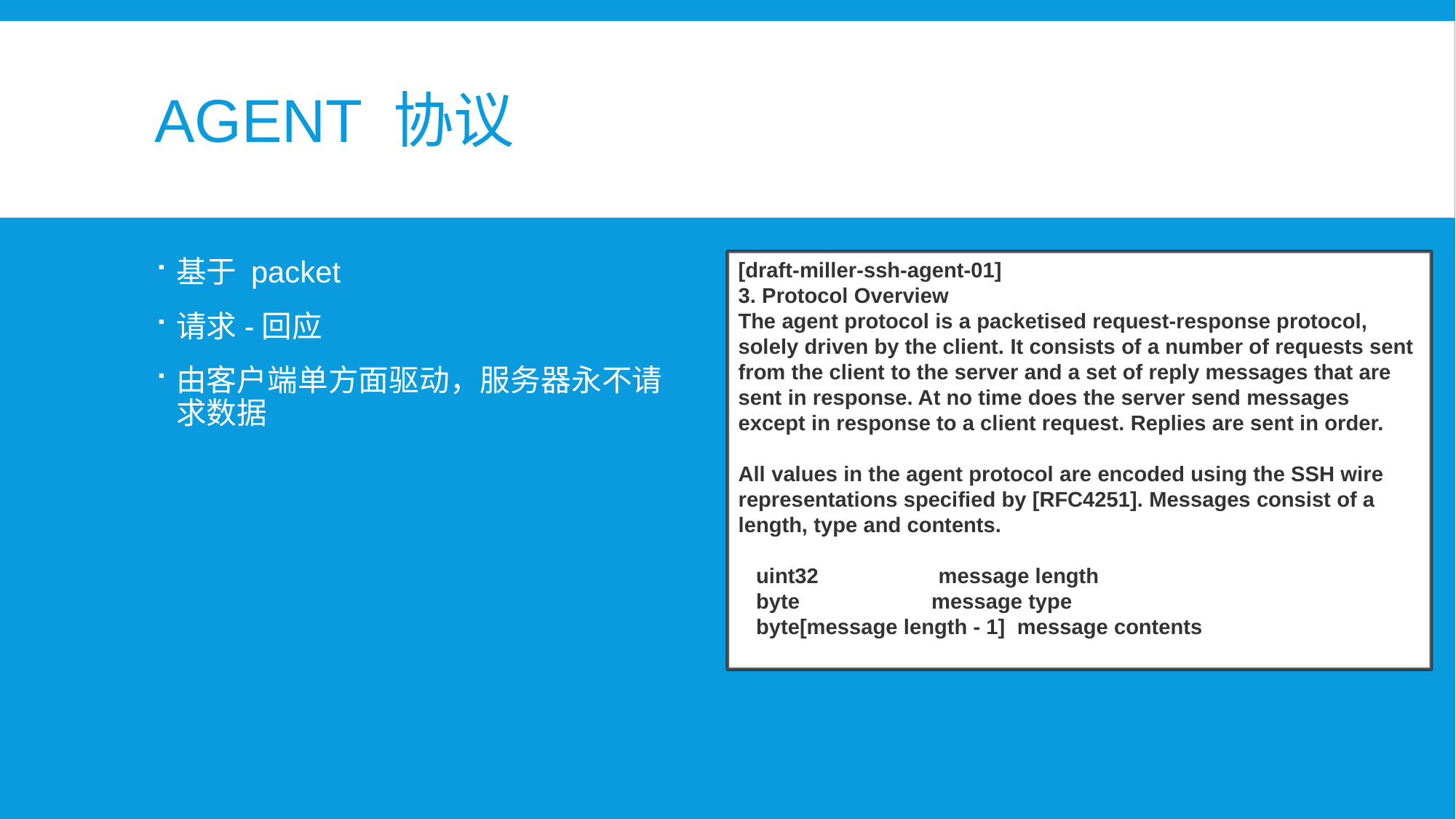

# agent 协议
基于 packet
请求-回应
由客户端单方面驱动，服务器永不请求数据
[draft-miller-ssh-agent-01]
3. Protocol Overview
The agent protocol is a packetised request-response protocol, solely driven by the client. It consists of a number of requests sent from the client to the server and a set of reply messages that are sent in response. At no time does the server send messages except in response to a client request. Replies are sent in order.

All values in the agent protocol are encoded using the SSH wire representations specified by [RFC4251]. Messages consist of a length, type and contents.

   uint32                    message length
   byte                      message type
   byte[message length - 1]  message contents